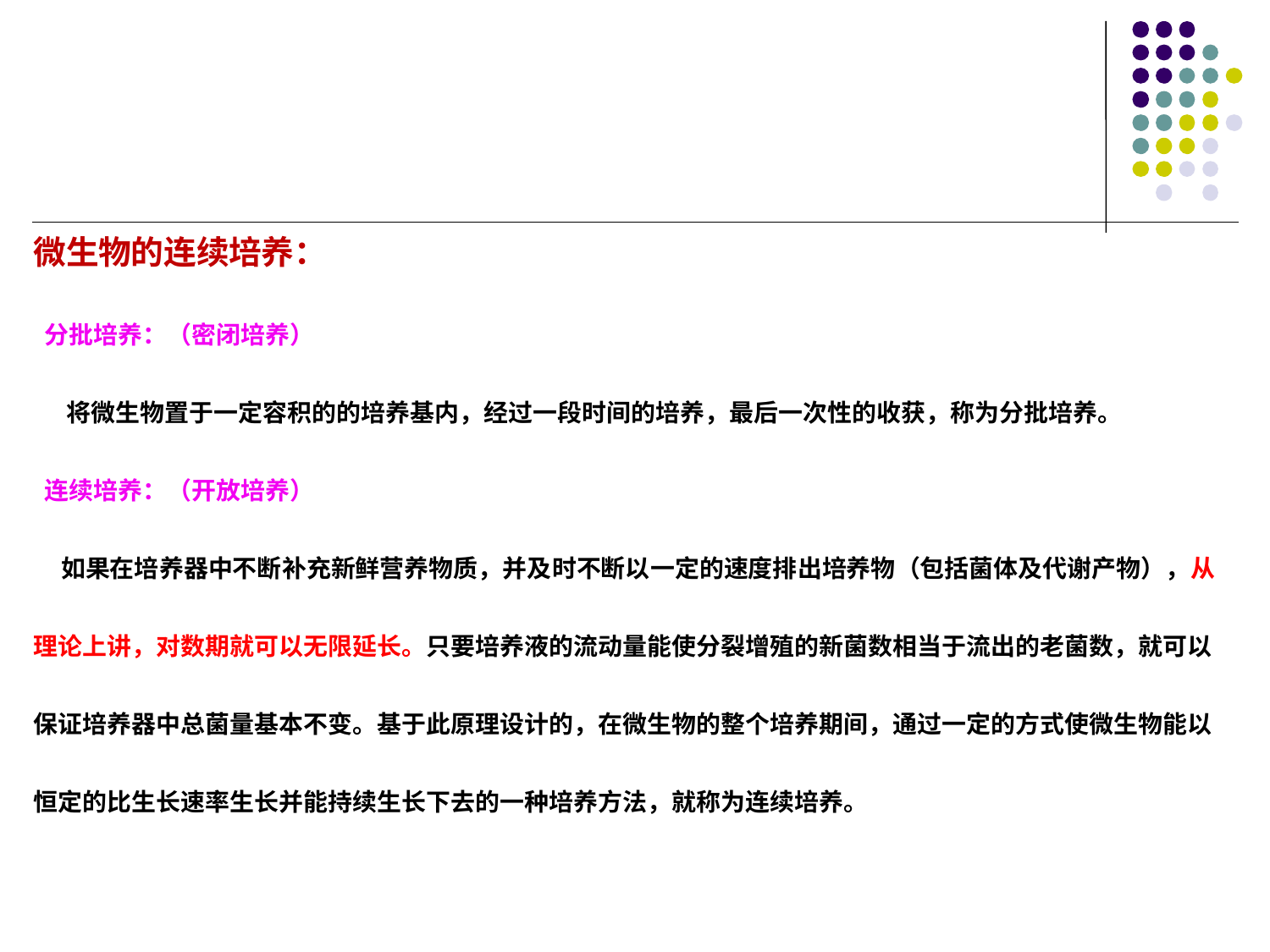

微生物的连续培养：
  分批培养：（密闭培养）
      将微生物置于一定容积的的培养基内，经过一段时间的培养，最后一次性的收获，称为分批培养。
  连续培养：（开放培养）
     如果在培养器中不断补充新鲜营养物质，并及时不断以一定的速度排出培养物（包括菌体及代谢产物），从理论上讲，对数期就可以无限延长。只要培养液的流动量能使分裂增殖的新菌数相当于流出的老菌数，就可以保证培养器中总菌量基本不变。基于此原理设计的，在微生物的整个培养期间，通过一定的方式使微生物能以恒定的比生长速率生长并能持续生长下去的一种培养方法，就称为连续培养。